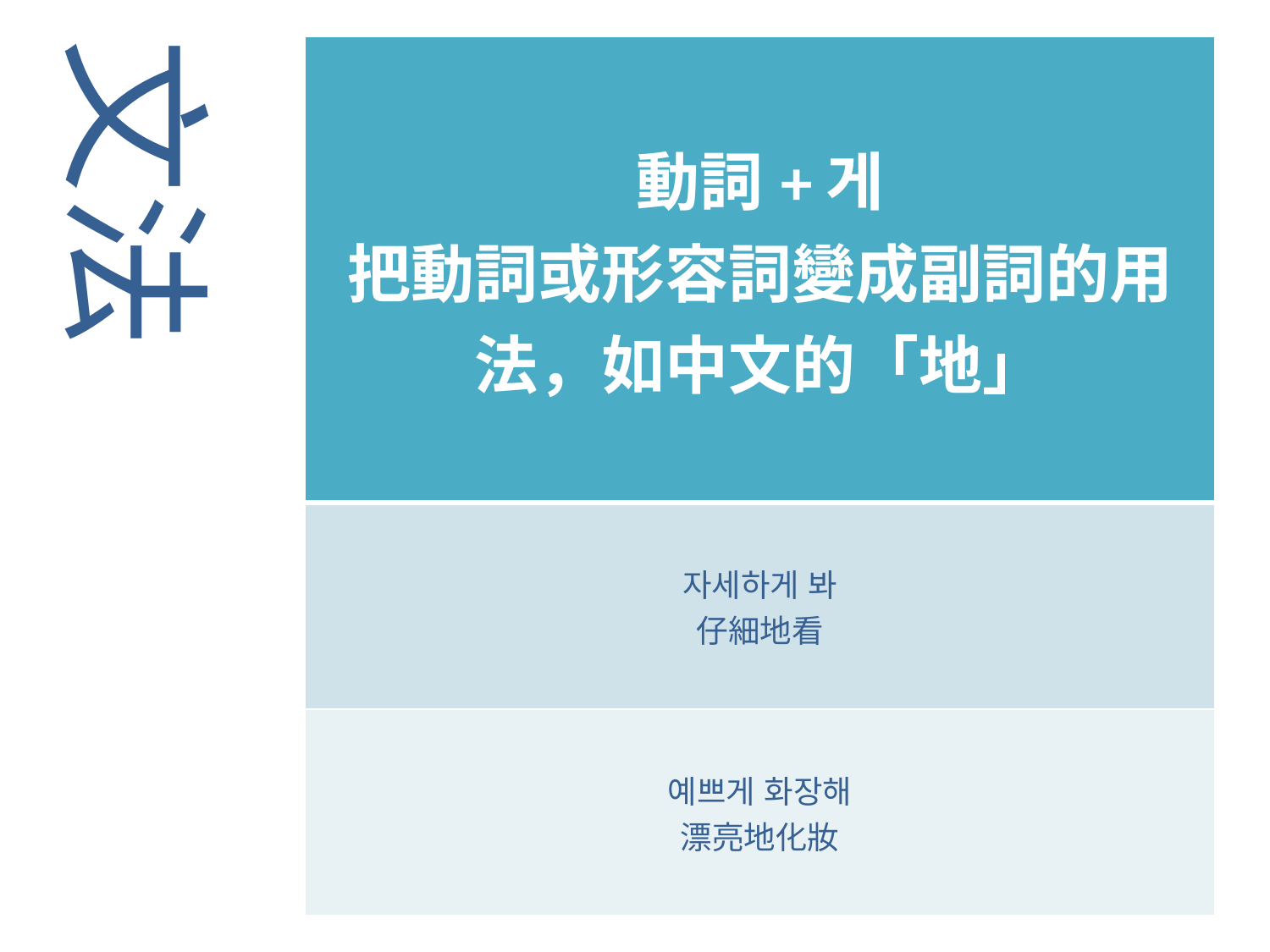

文法
| 動詞+게 把動詞或形容詞變成副詞的用法，如中文的「地」 |
| --- |
| 자세하게 봐 仔細地看 |
| 예쁘게 화장해 漂亮地化妝 |